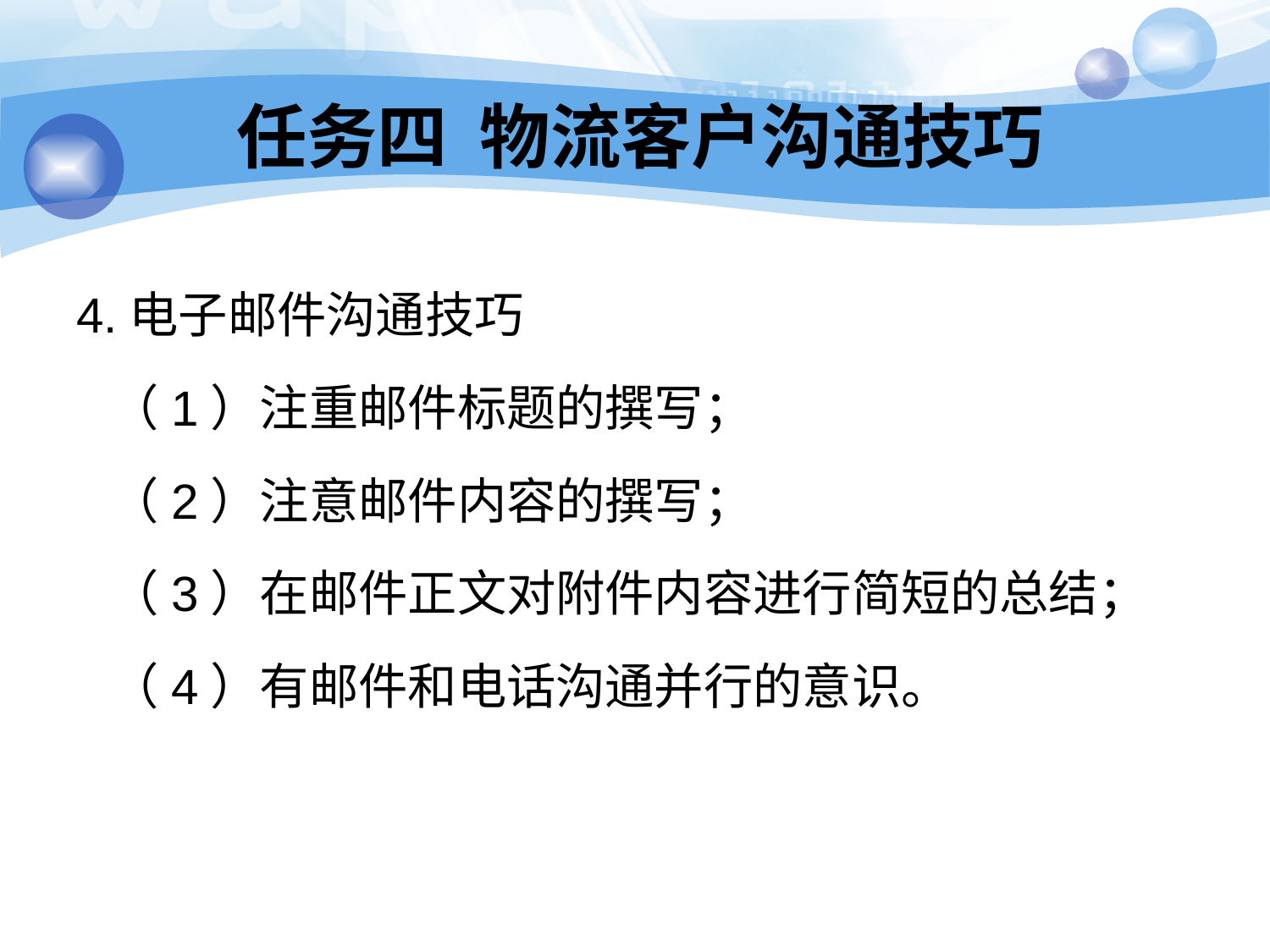

# 任务四  物流客户沟通技巧
4.电子邮件沟通技巧
  （1）注重邮件标题的撰写；
  （2）注意邮件内容的撰写；
  （3）在邮件正文对附件内容进行简短的总结；
  （4）有邮件和电话沟通并行的意识。